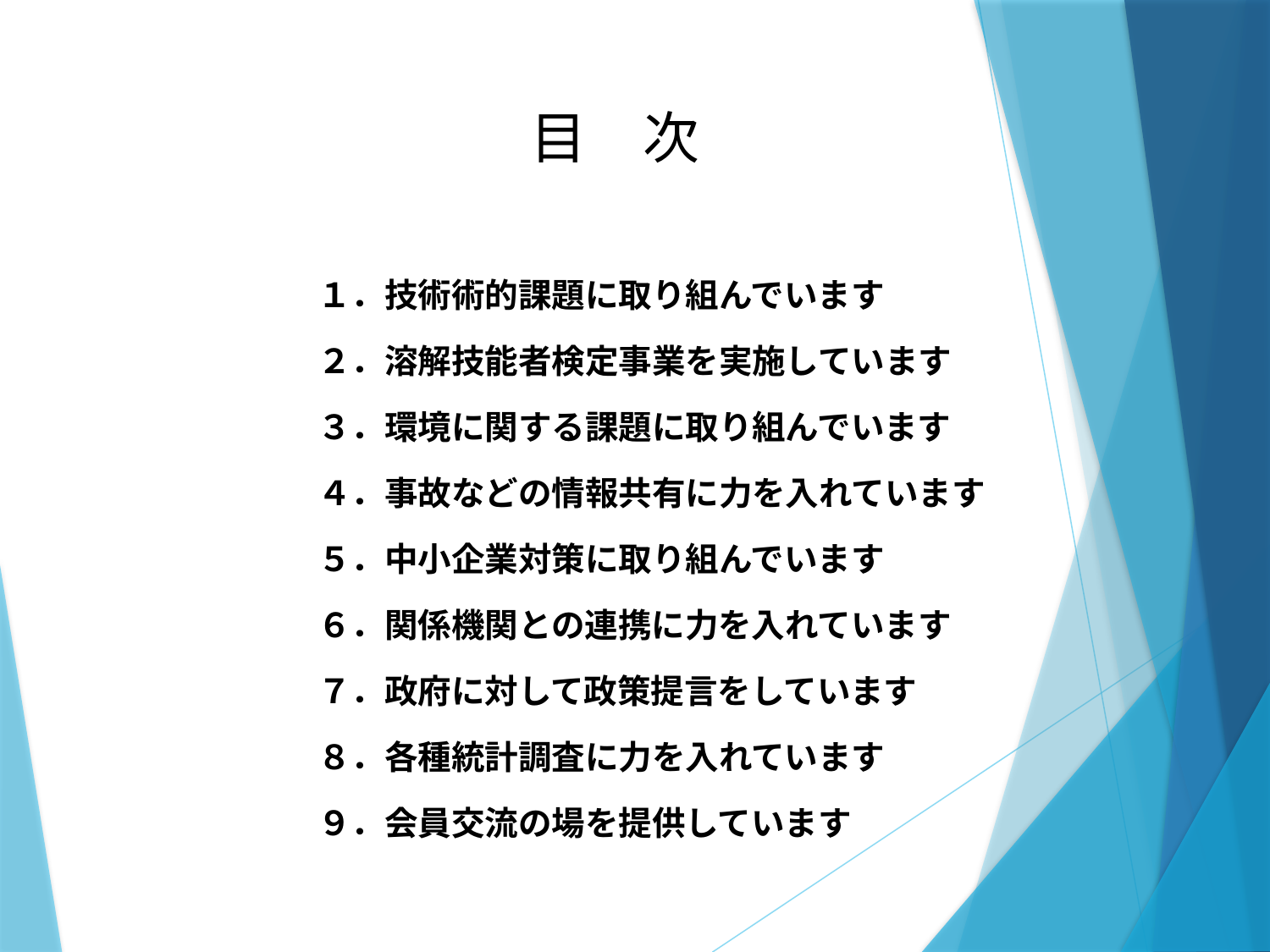

# 目　次
１．技術術的課題に取り組んでいます
２．溶解技能者検定事業を実施しています
３．環境に関する課題に取り組んでいます
４．事故などの情報共有に力を入れています
５．中小企業対策に取り組んでいます
６．関係機関との連携に力を入れています
７．政府に対して政策提言をしています
８．各種統計調査に力を入れています
９．会員交流の場を提供しています